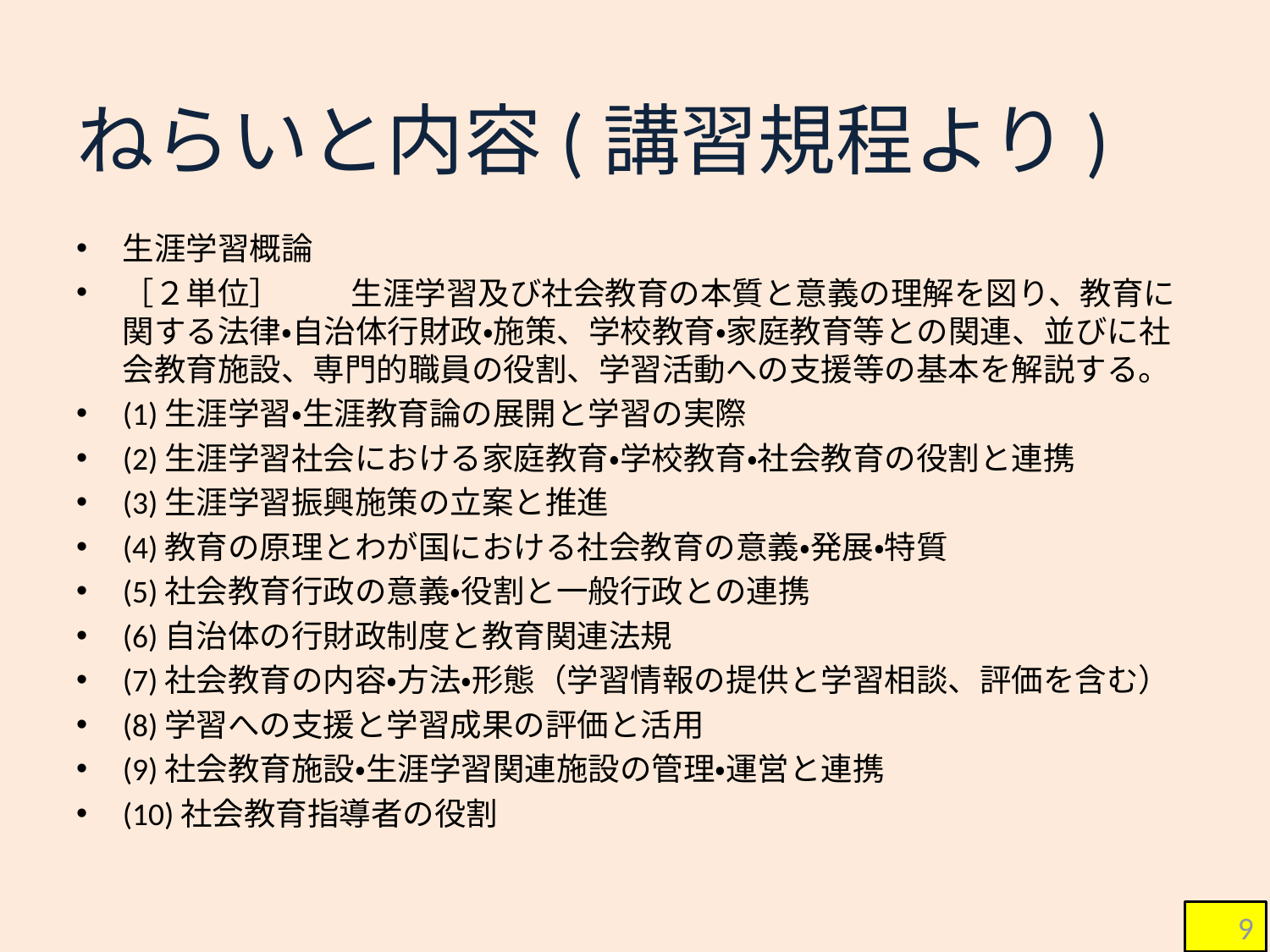

# ねらいと内容(講習規程より)
生涯学習概論
［２単位］	生涯学習及び社会教育の本質と意義の理解を図り、教育に関する法律・自治体行財政・施策、学校教育・家庭教育等との関連、並びに社会教育施設、専門的職員の役割、学習活動への支援等の基本を解説する。
(1)生涯学習・生涯教育論の展開と学習の実際
(2)生涯学習社会における家庭教育・学校教育・社会教育の役割と連携
(3)生涯学習振興施策の立案と推進
(4)教育の原理とわが国における社会教育の意義・発展・特質
(5)社会教育行政の意義・役割と一般行政との連携
(6)自治体の行財政制度と教育関連法規
(7)社会教育の内容・方法・形態（学習情報の提供と学習相談、評価を含む）
(8)学習への支援と学習成果の評価と活用
(9)社会教育施設・生涯学習関連施設の管理・運営と連携
(10)社会教育指導者の役割
9